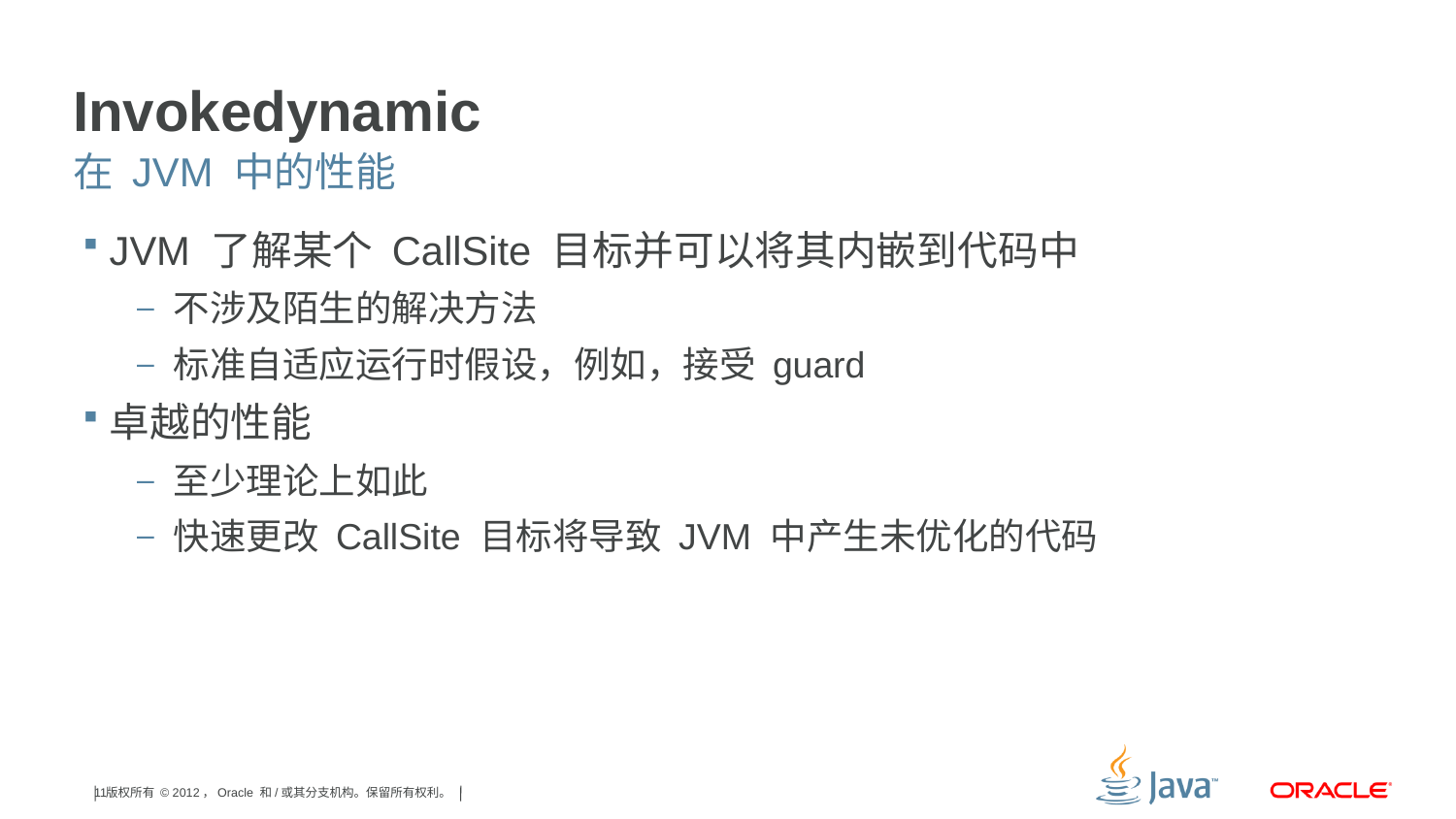

# Invokedynamic
在 JVM 中的性能
JVM 了解某个 CallSite 目标并可以将其内嵌到代码中
不涉及陌生的解决方法
标准自适应运行时假设，例如，接受 guard
卓越的性能
至少理论上如此
快速更改 CallSite 目标将导致 JVM 中产生未优化的代码